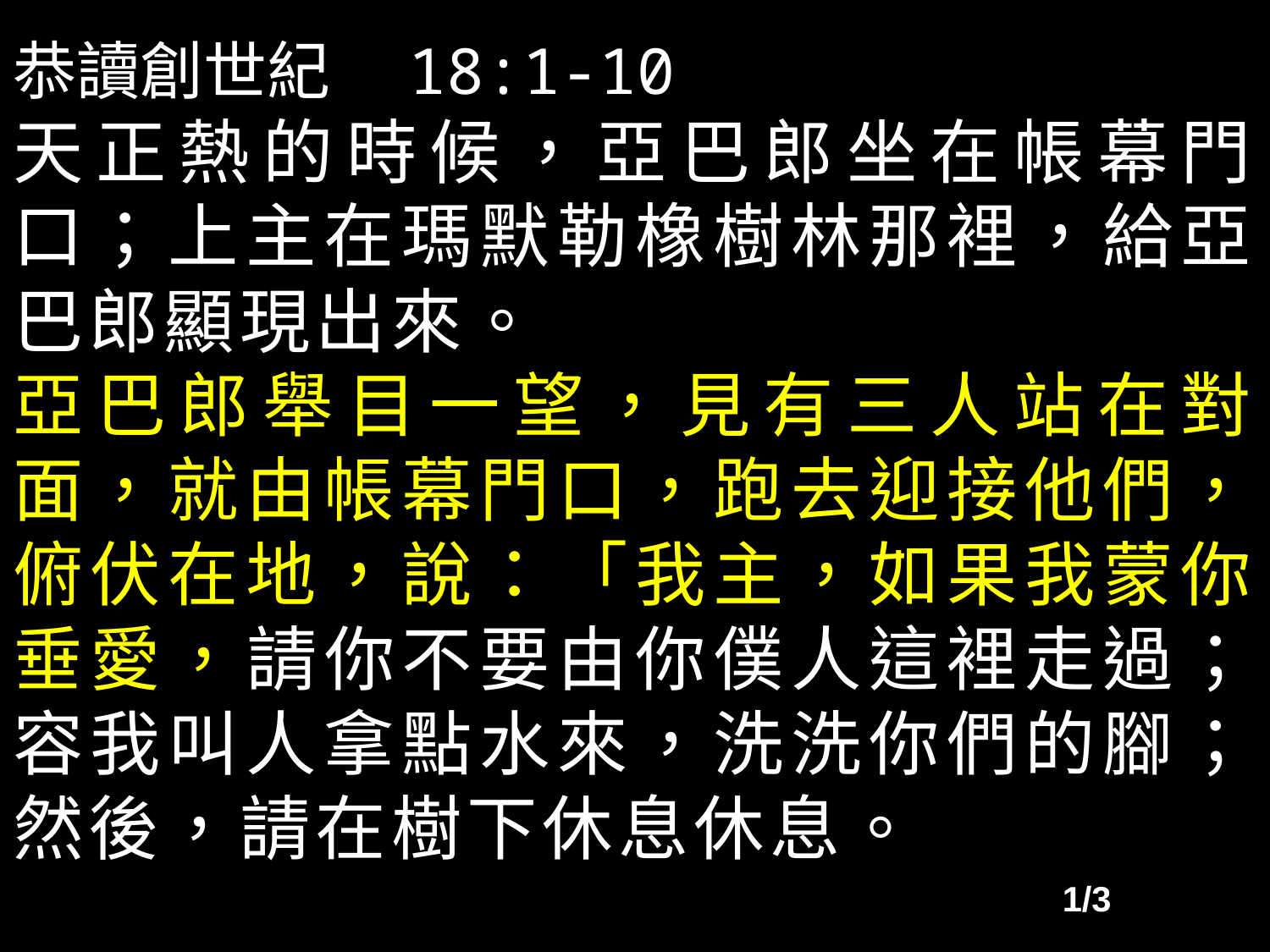

恭讀創世紀　18:1-10
天正熱的時候，亞巴郎坐在帳幕門口；上主在瑪默勒橡樹林那裡，給亞巴郎顯現出來。
亞巴郎舉目一望，見有三人站在對面，就由帳幕門口，跑去迎接他們，俯伏在地，說：「我主，如果我蒙你垂愛，請你不要由你僕人這裡走過；容我叫人拿點水來，洗洗你們的腳；然後，請在樹下休息休息。
1/3